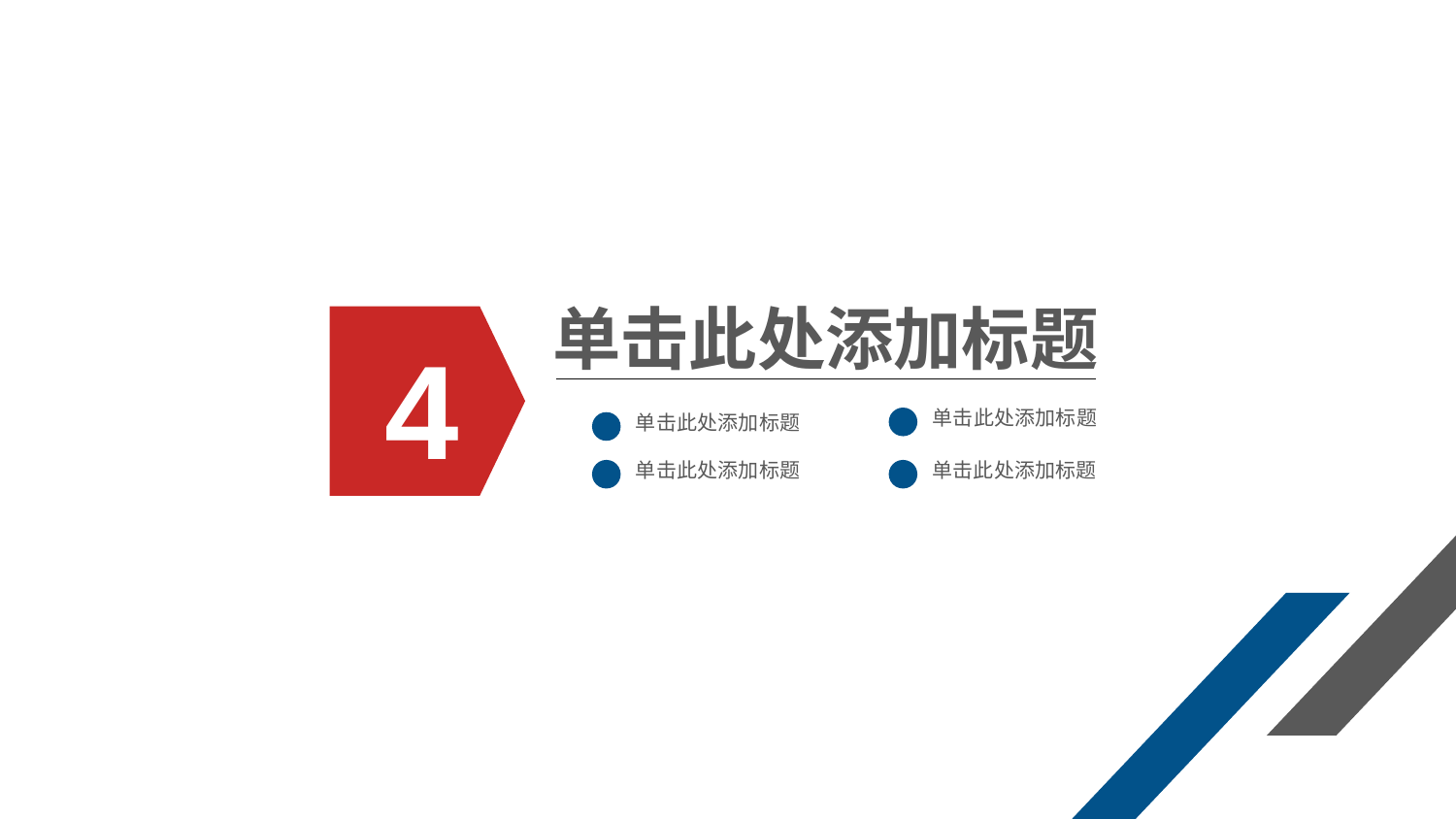

单击此处添加标题

4
单击此处添加标题

单击此处添加标题

单击此处添加标题

单击此处添加标题